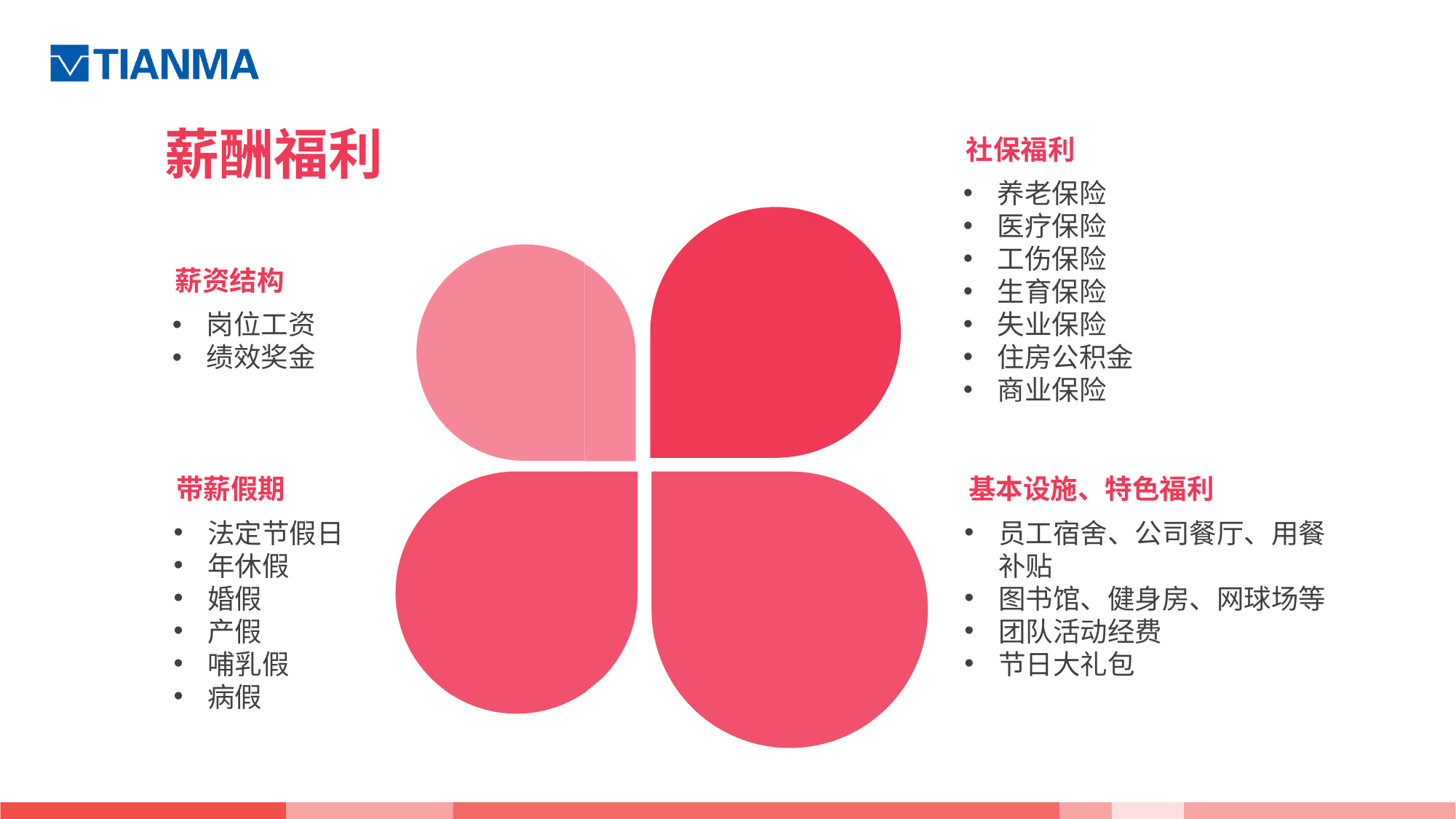

薪酬福利
社保福利
养老保险
医疗保险
工伤保险
生育保险
失业保险
住房公积金
商业保险

薪资结构
岗位工资
绩效奖金
带薪假期
法定节假日
年休假
婚假
产假
哺乳假
病假
基本设施、特色福利
员工宿舍、公司餐厅、用餐补贴
图书馆、健身房、网球场等
团队活动经费
节日大礼包